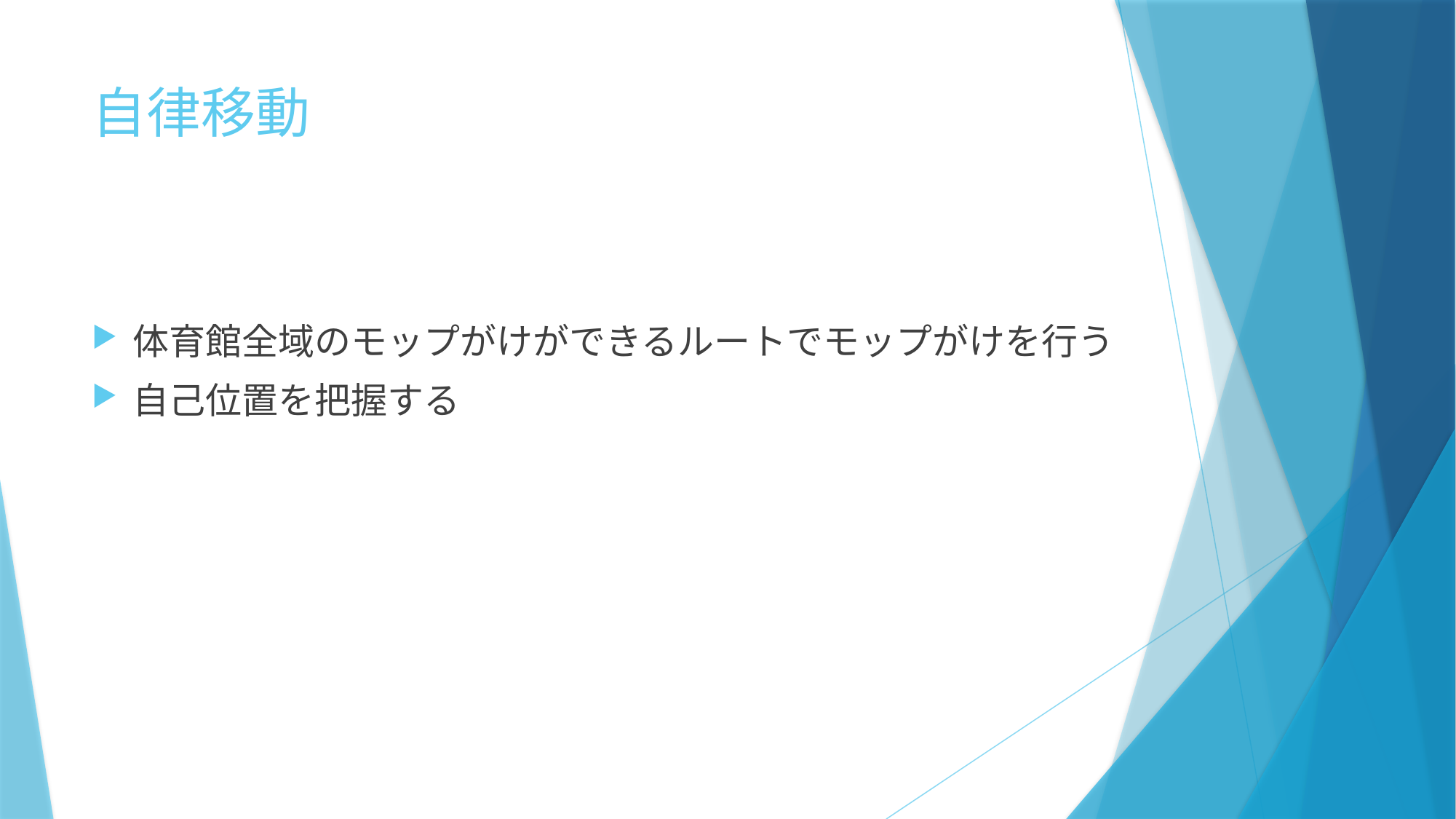

# 自律移動
体育館全域のモップがけができるルートでモップがけを行う
自己位置を把握する